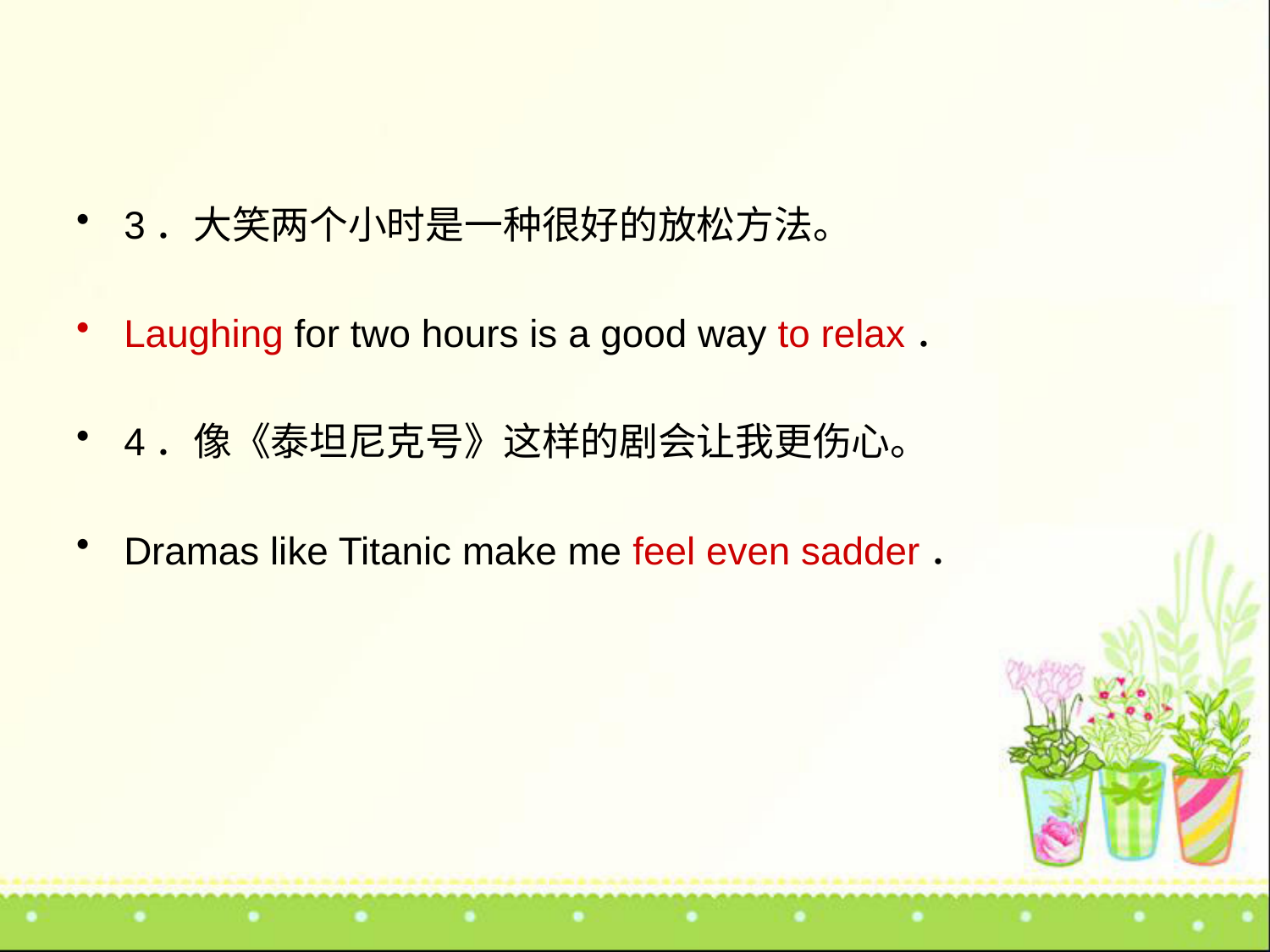

3．大笑两个小时是一种很好的放松方法。

Laughing for two hours is a good way to relax．

4．像《泰坦尼克号》这样的剧会让我更伤心。

Dramas like Titanic make me feel even sadder．